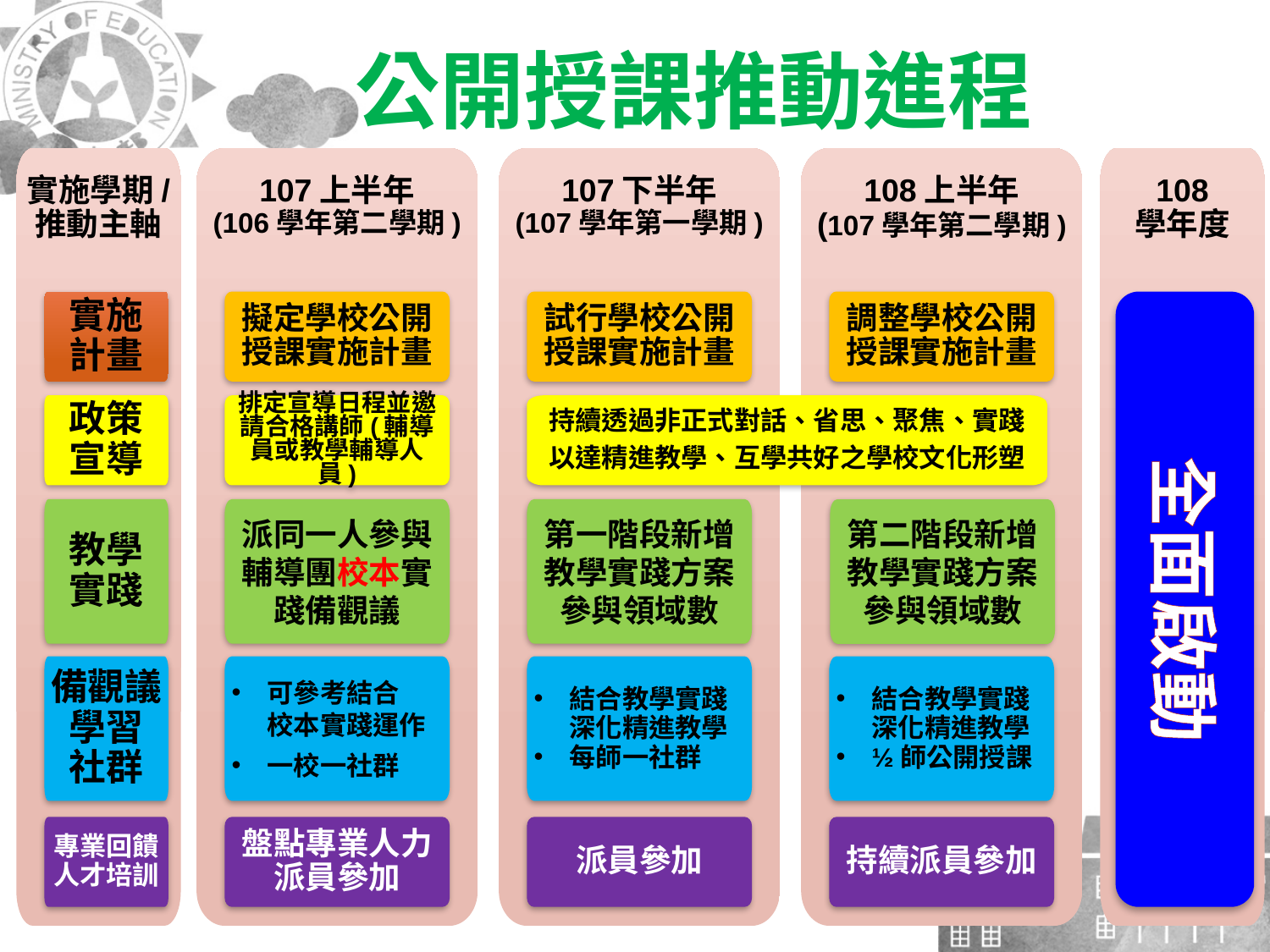

公開授課推動進程
實施學期/
推動主軸
107上半年
(106學年第二學期)
107下半年
(107學年第一學期)
108上半年
(107學年第二學期)
108
學年度
實施計畫
擬定學校公開授課實施計畫
試行學校公開授課實施計畫
調整學校公開授課實施計畫

政策宣導
排定宣導日程並邀請合格講師(輔導員或教學輔導人員)
持續透過非正式對話、省思、聚焦、實踐
以達精進教學、互學共好之學校文化形塑
全面啟動
教學實踐
派同一人參與輔導團校本實踐備觀議
第一階段新增教學實踐方案參與領域數
備觀議
學習
社群
可參考結合
校本實踐運作
一校一社群
結合教學實踐深化精進教學
每師一社群
結合教學實踐深化精進教學
½師公開授課
專業回饋人才培訓
盤點專業人力
派員參加
派員參加
持續派員參加
第二階段新增教學實踐方案參與領域數